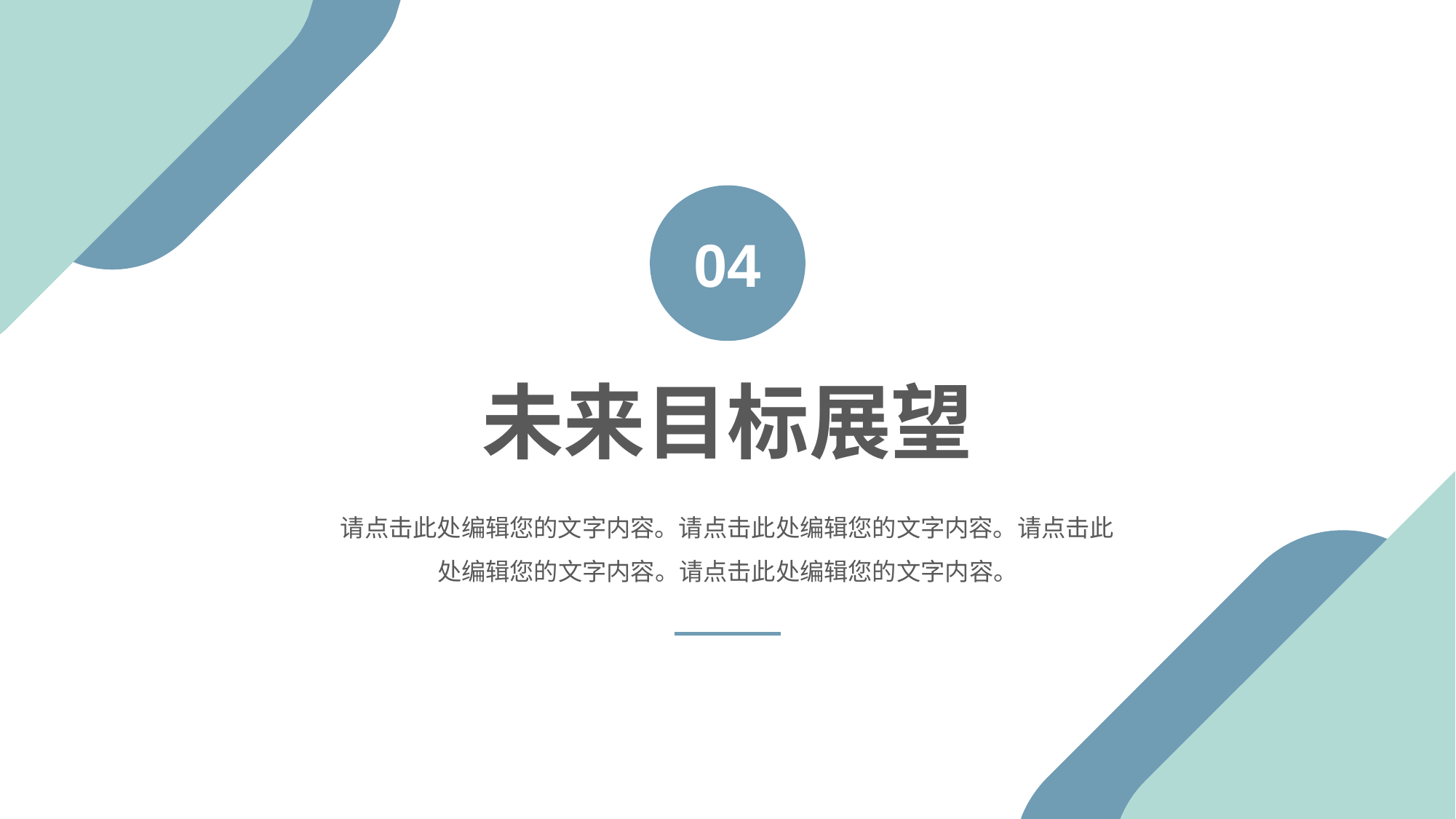

04
未来目标展望
请点击此处编辑您的文字内容。请点击此处编辑您的文字内容。请点击此处编辑您的文字内容。请点击此处编辑您的文字内容。